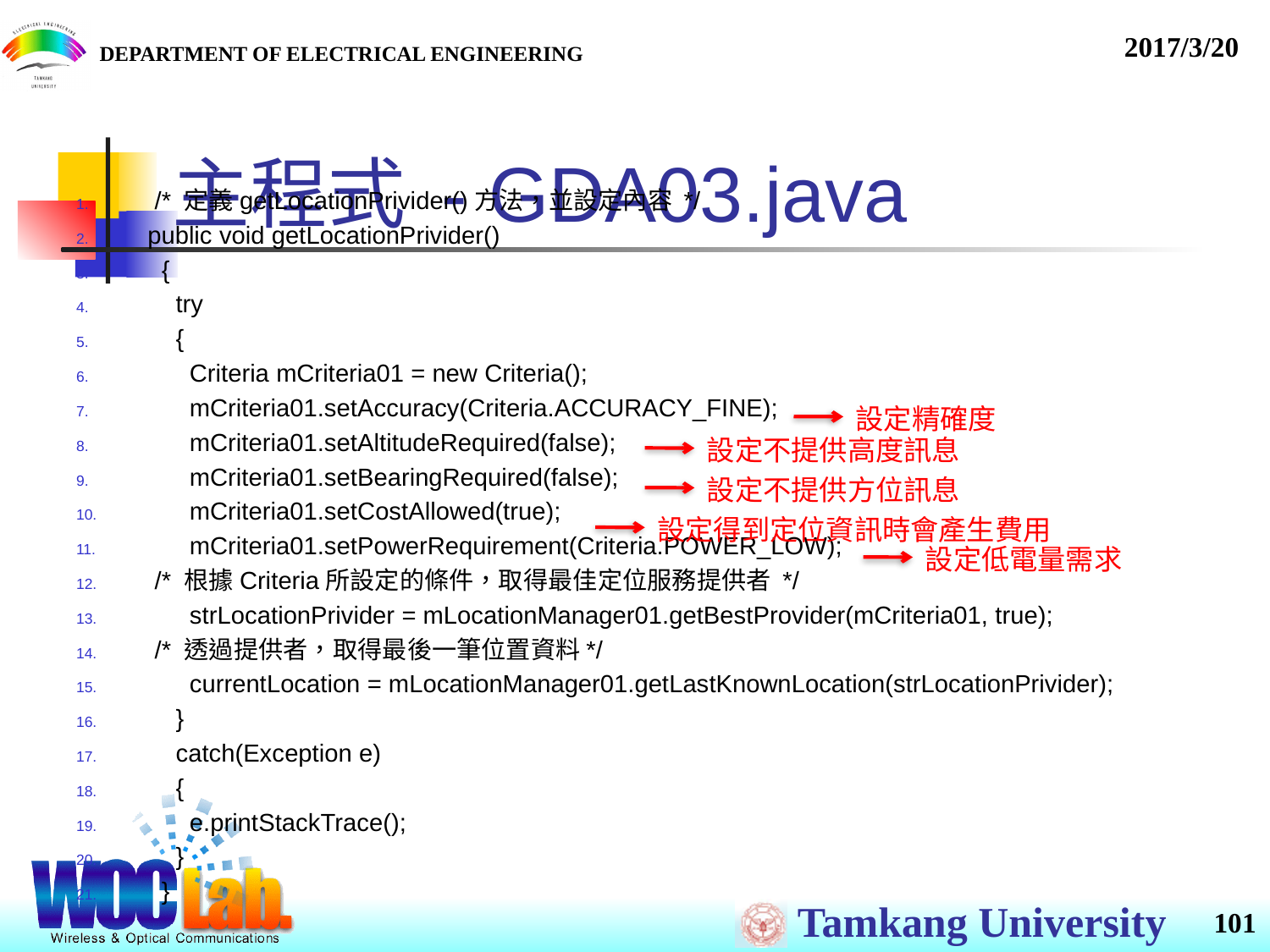

# 主程式 - GDA03.java
 /* 定義getLocationPrivider()方法，並設定內容 */
public void getLocationPrivider()
  {
    try
    {
      Criteria mCriteria01 = new Criteria();
      mCriteria01.setAccuracy(Criteria.ACCURACY_FINE);
      mCriteria01.setAltitudeRequired(false);
      mCriteria01.setBearingRequired(false);
      mCriteria01.setCostAllowed(true);
      mCriteria01.setPowerRequirement(Criteria.POWER_LOW);
 /* 根據Criteria所設定的條件，取得最佳定位服務提供者 */
      strLocationPrivider = mLocationManager01.getBestProvider(mCriteria01, true);
 /* 透過提供者，取得最後一筆位置資料*/
      currentLocation = mLocationManager01.getLastKnownLocation(strLocationPrivider);
    }
    catch(Exception e)
    {
      e.printStackTrace();
    }
  }
設定精確度
設定不提供高度訊息
設定不提供方位訊息
設定得到定位資訊時會產生費用
設定低電量需求